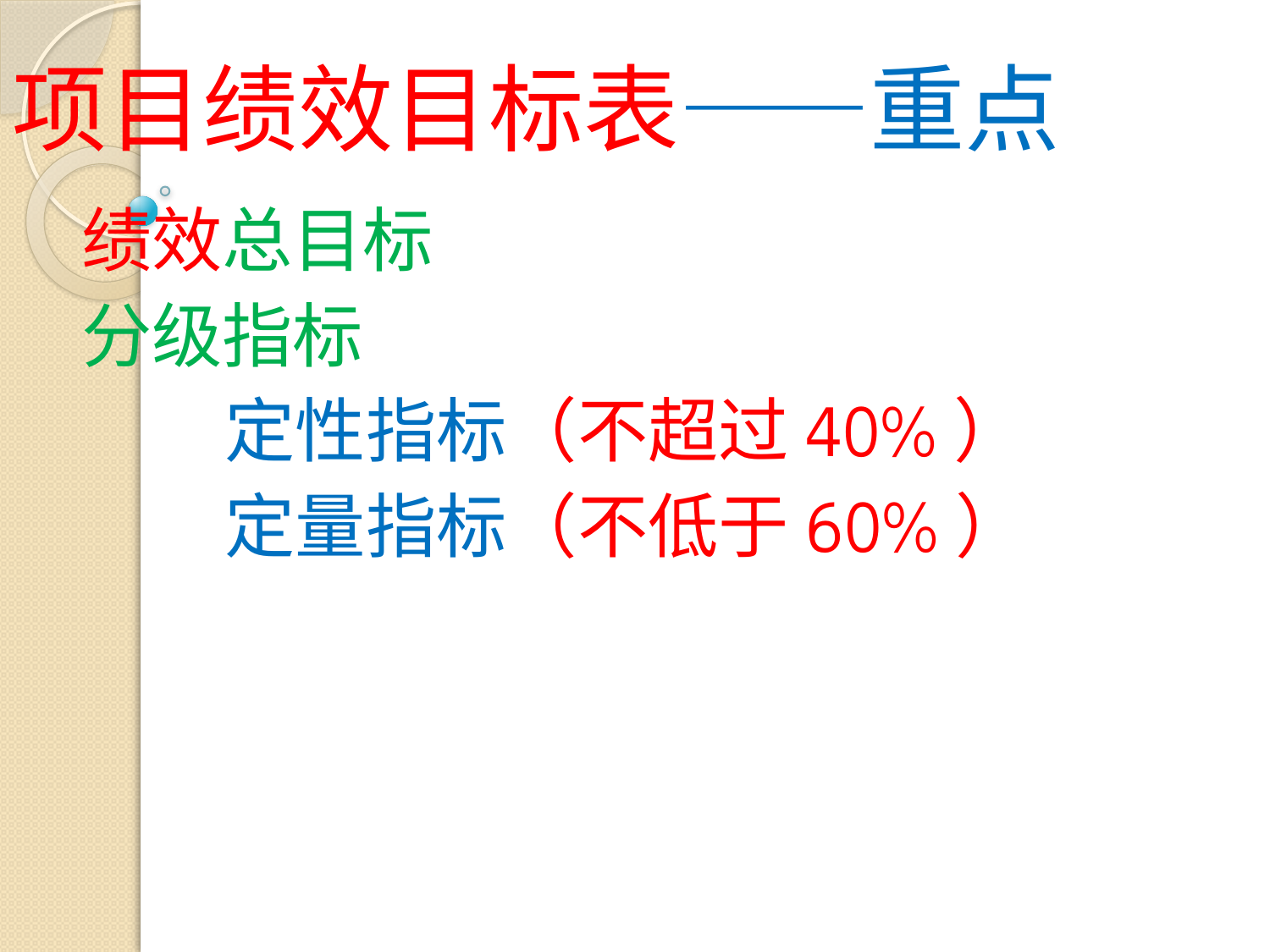

# 项目绩效目标表——重点
绩效总目标
分级指标
        定性指标（不超过40%）
        定量指标（不低于60%）